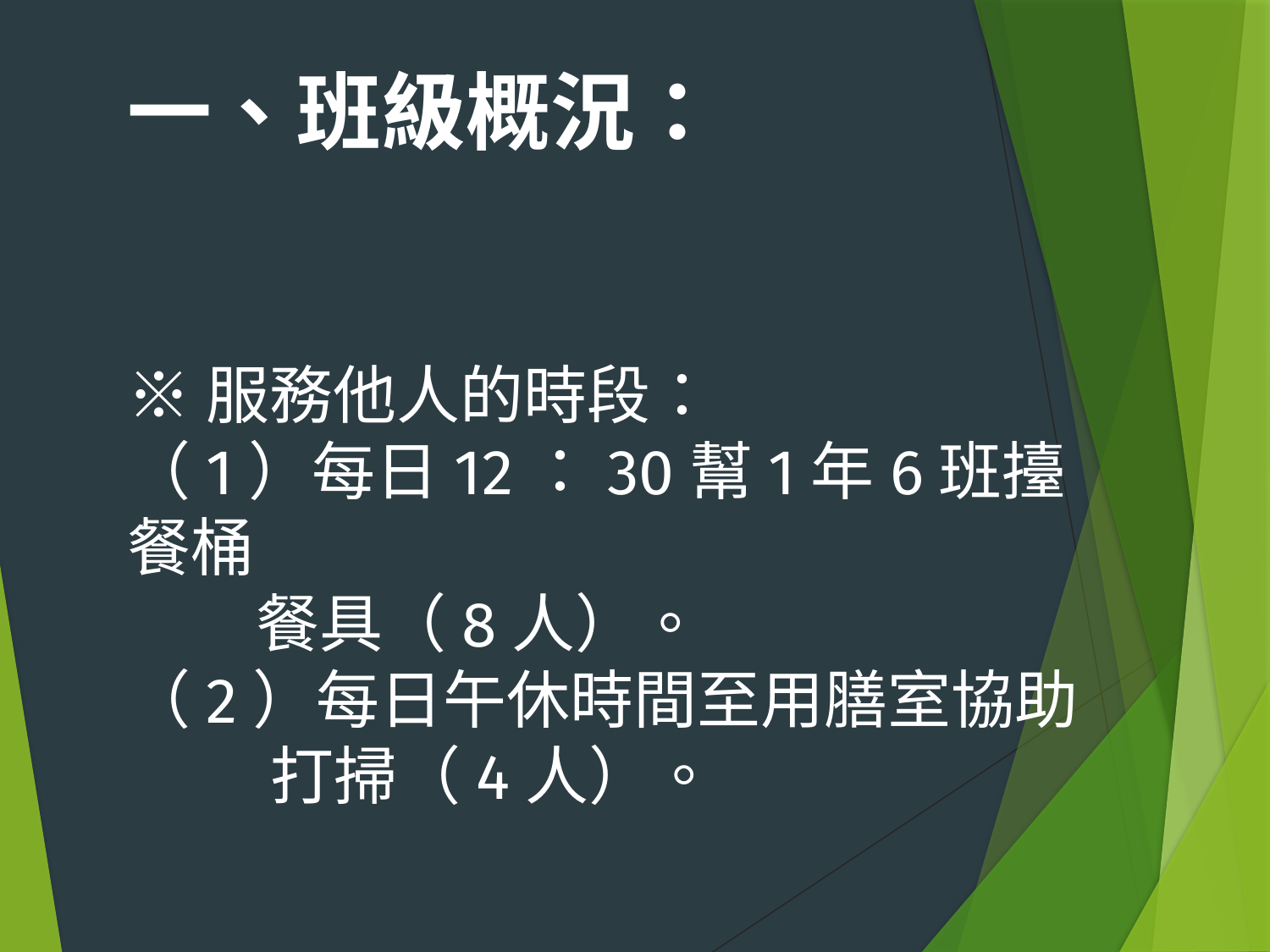

一、班級概況：
※服務他人的時段：
（1）每日12：30幫1年6班擡餐桶
        餐具（8人）。
（2）每日午休時間至用膳室協助
         打掃（4人）。